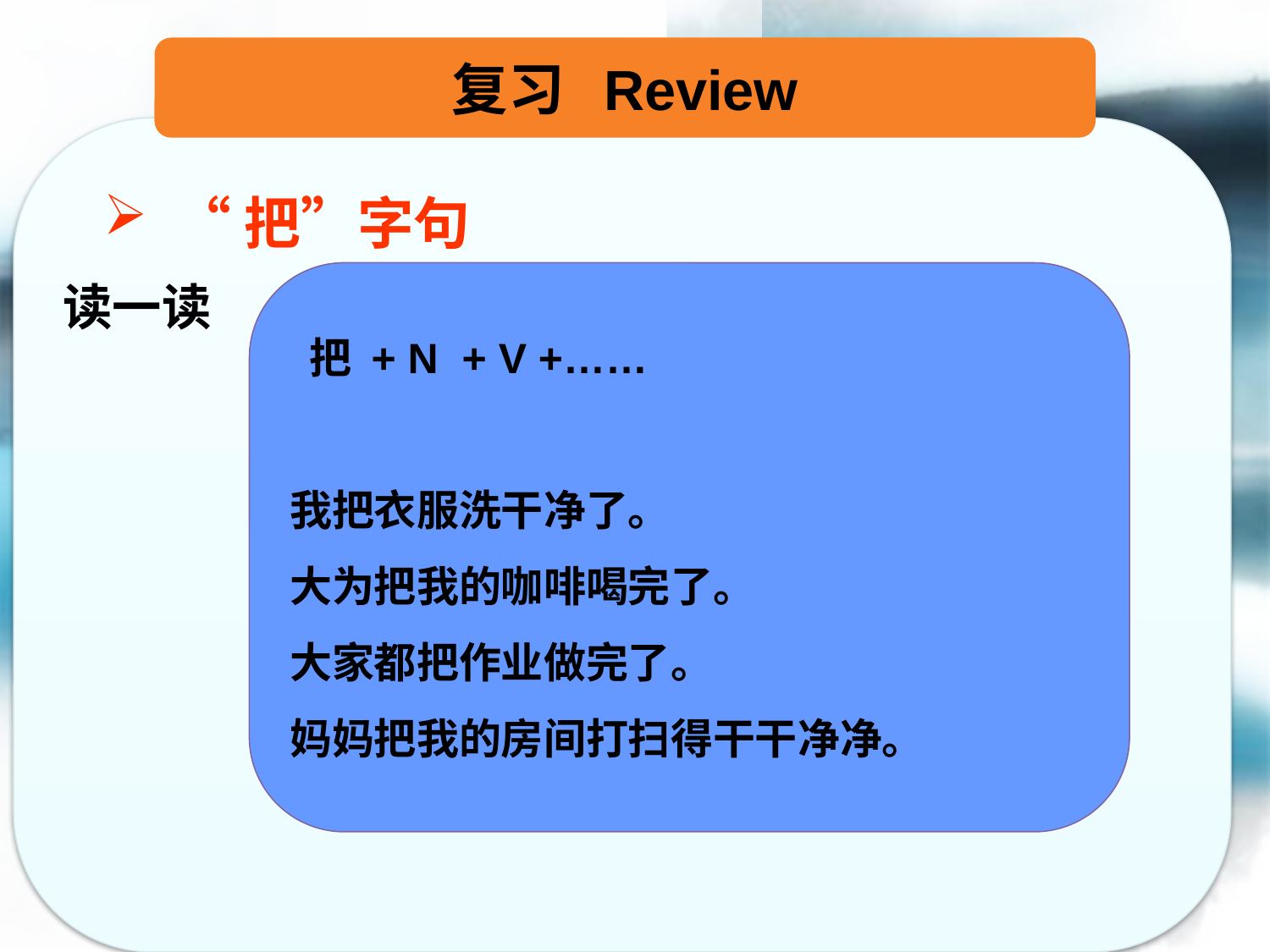

复习  Review

  “把”字句

 把 + N  + V +……

我把衣服洗干净了。
大为把我的咖啡喝完了。
大家都把作业做完了。
妈妈把我的房间打扫得干干净净。

读一读